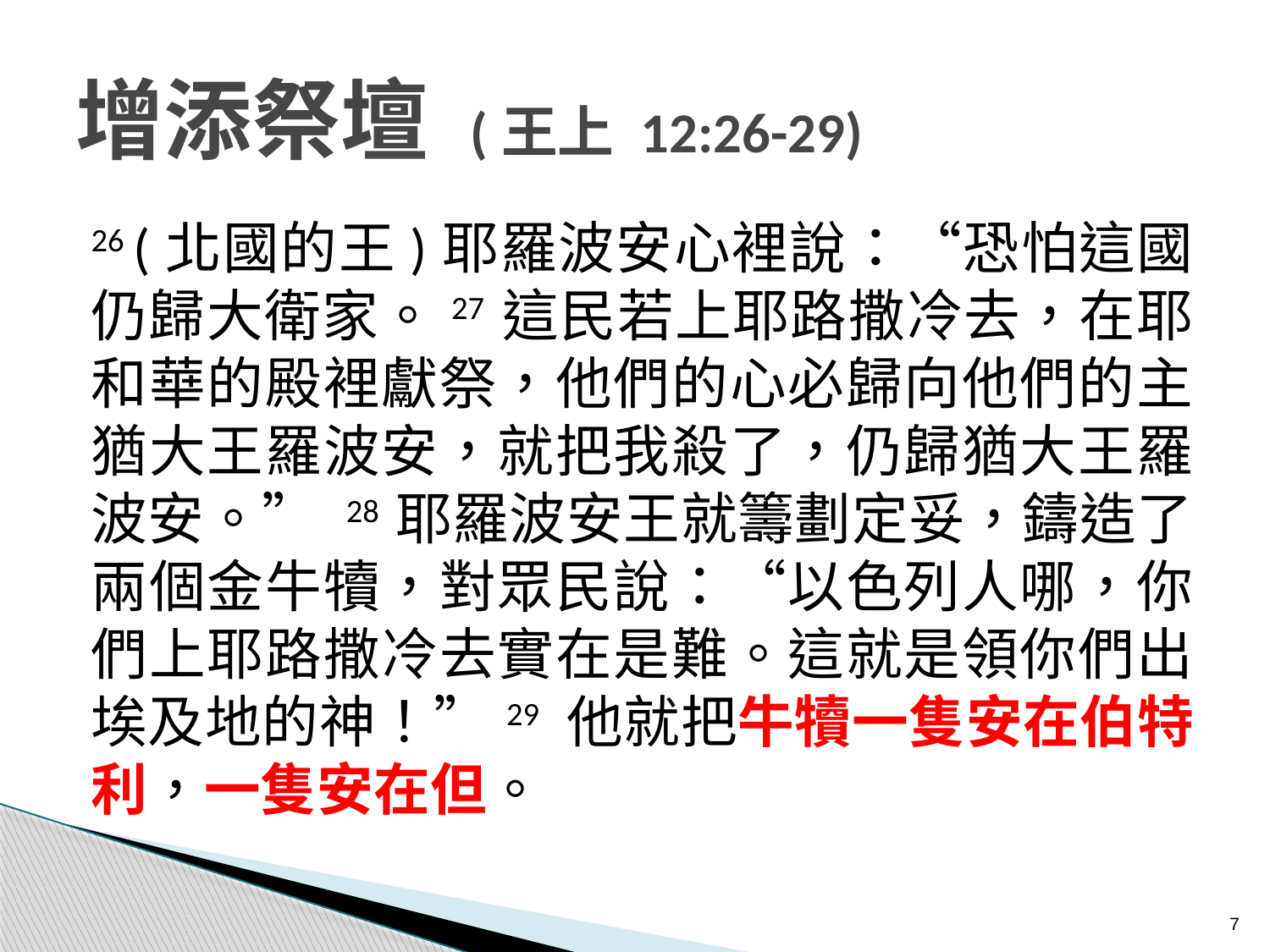

# 增添祭壇 (王上 12:26-29)
26 (北國的王)耶羅波安心裡說：“恐怕這國仍歸大衛家。27 這民若上耶路撒冷去，在耶和華的殿裡獻祭，他們的心必歸向他們的主猶大王羅波安，就把我殺了，仍歸猶大王羅波安。” 28 耶羅波安王就籌劃定妥，鑄造了兩個金牛犢，對眾民說：“以色列人哪，你們上耶路撒冷去實在是難。這就是領你們出埃及地的神！” 29 他就把牛犢一隻安在伯特利，一隻安在但。
7